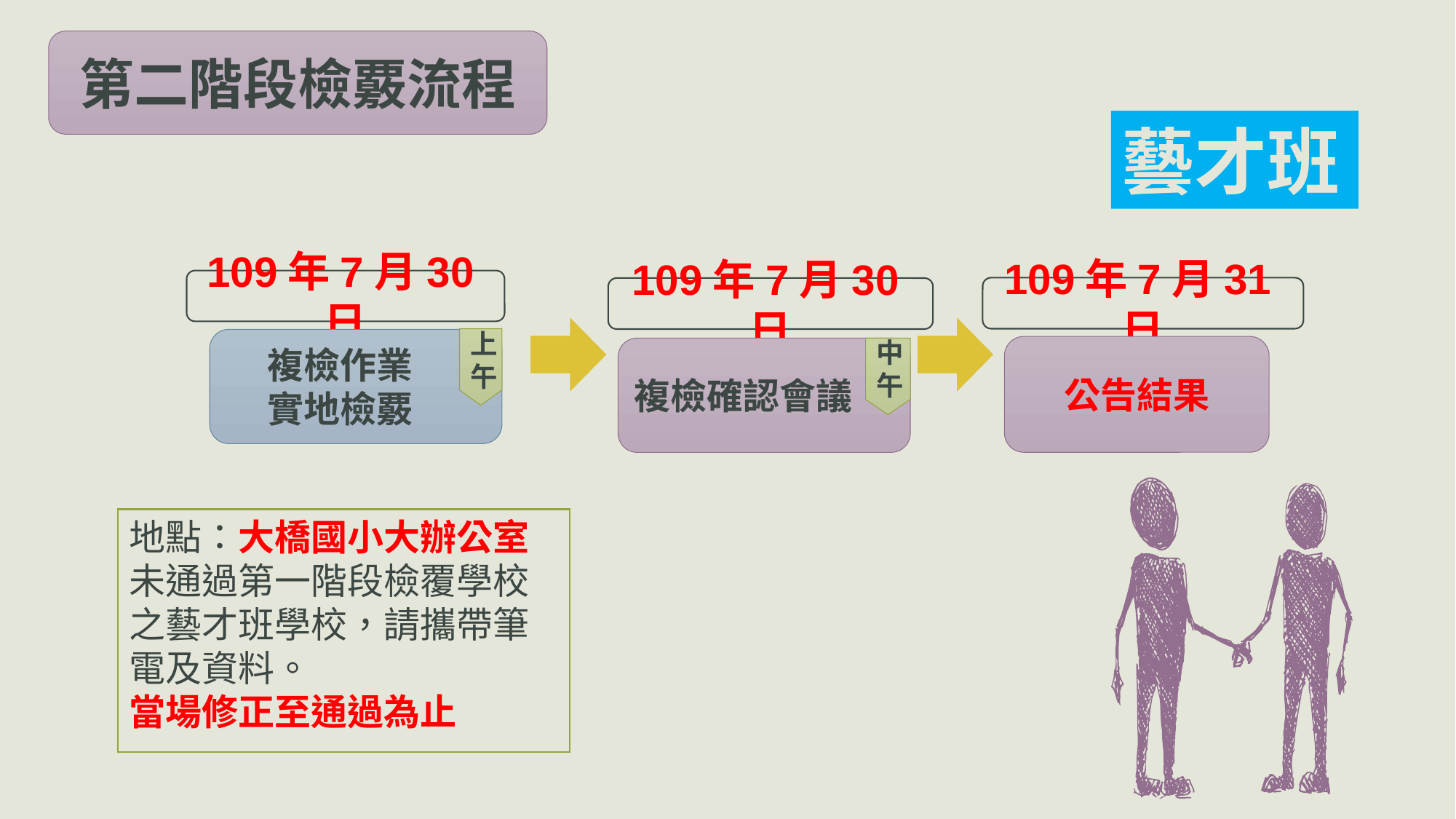

第二階段檢覈流程
藝才班
109年7月30日
109年7月31日
109年7月30日

上午
    複檢作業
    實地檢覈
公告結果
複檢確認會議
中午

地點：大橋國小大辦公室
未通過第一階段檢覆學校之藝才班學校，請攜帶筆電及資料。
當場修正至通過為止